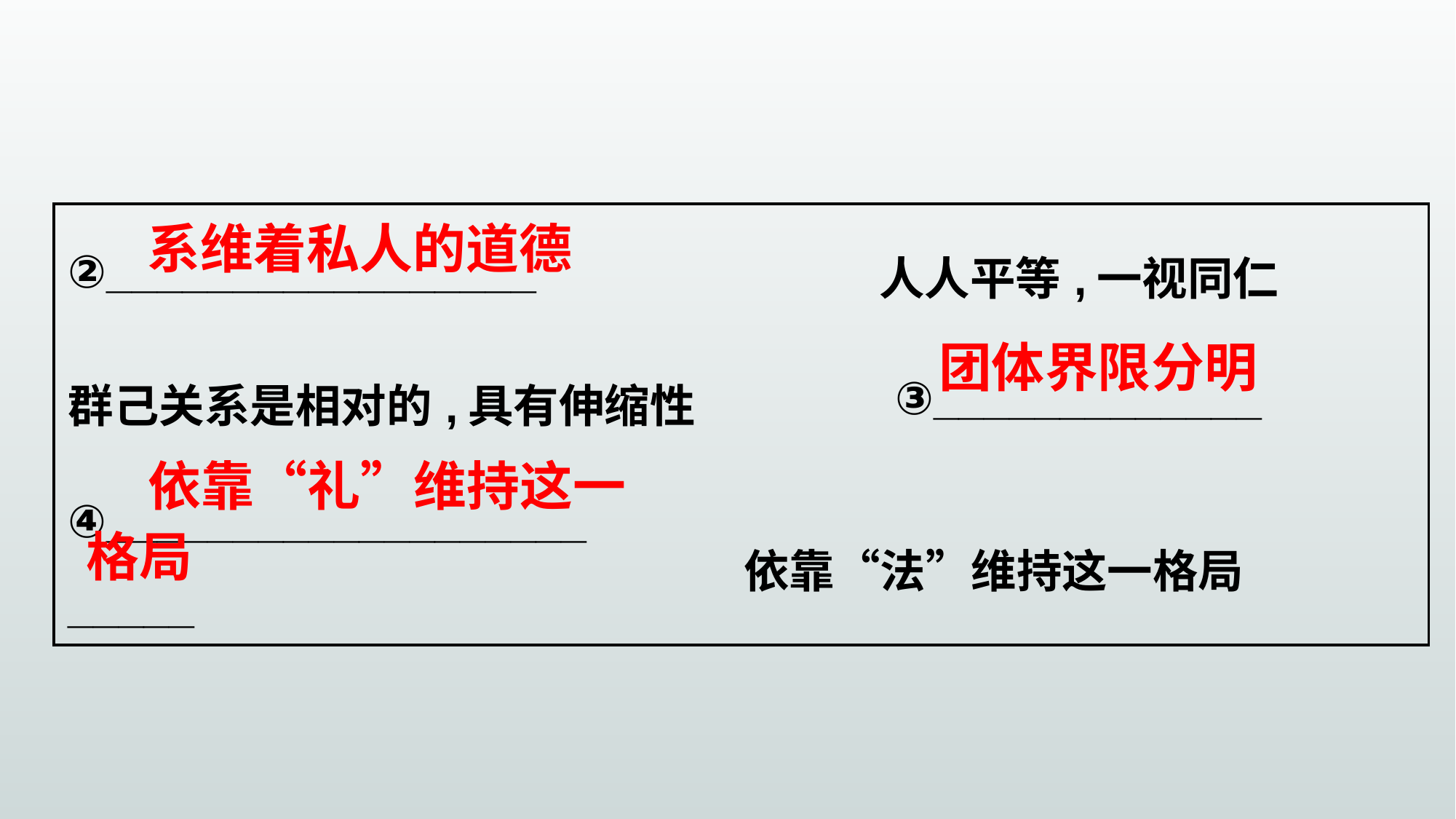

系维着私人的道德
| ②\_\_\_\_\_\_\_\_\_\_\_\_\_\_\_\_\_ | 人人平等,一视同仁 |
| --- | --- |
| 群己关系是相对的,具有伸缩性 | ③\_\_\_\_\_\_\_\_\_\_\_\_\_ |
| ④\_\_\_\_\_\_\_\_\_\_\_\_\_\_\_\_\_\_\_ \_\_\_\_\_ | 依靠“法”维持这一格局 |
团体界限分明
依靠“礼”维持这一
格局